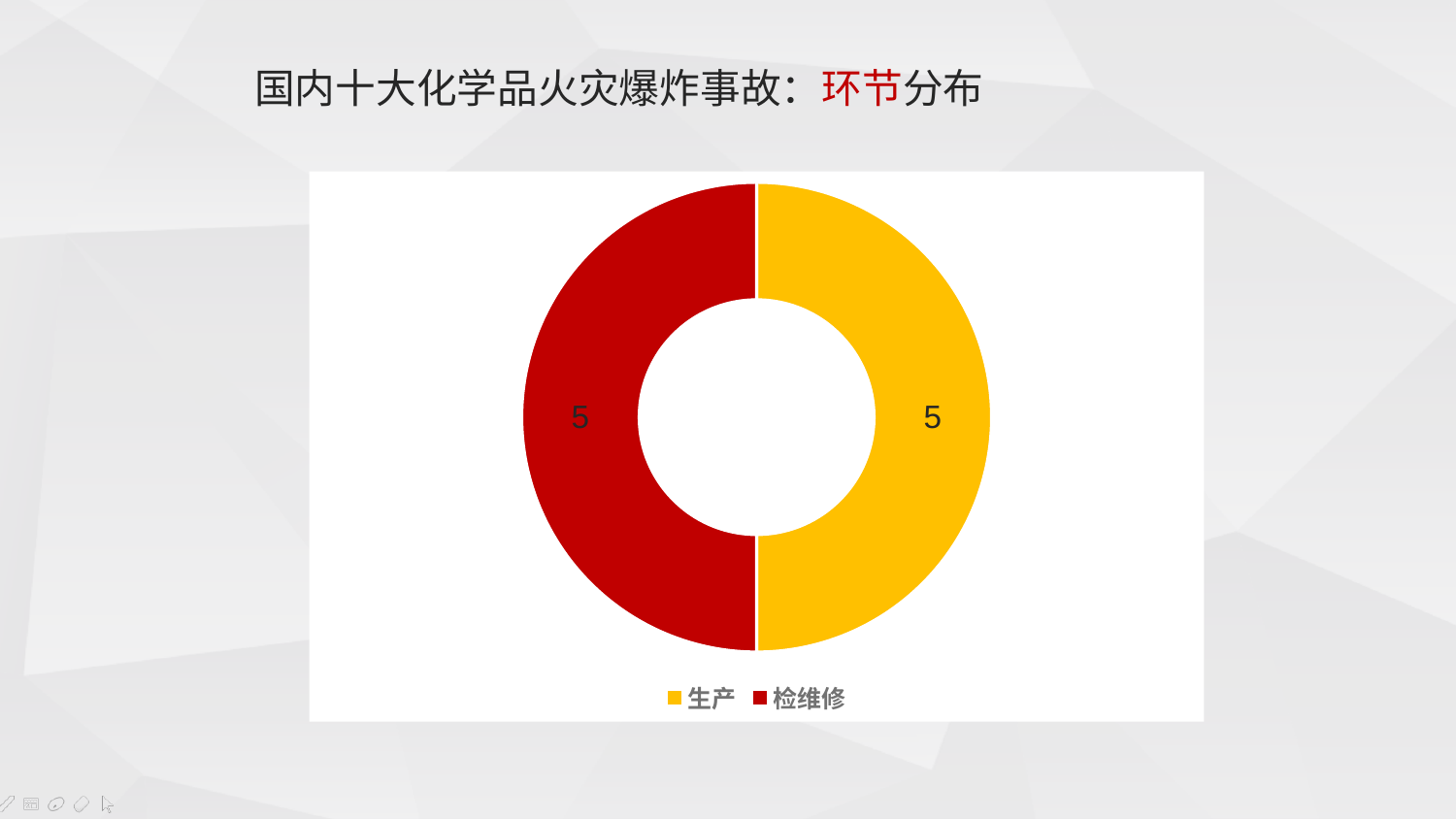

国内十大化学品火灾爆炸事故：环节分布

### Chart

| Category |  |
|---|---|
| 生产 | 5.0 |
| 检维修 | 5.0 |